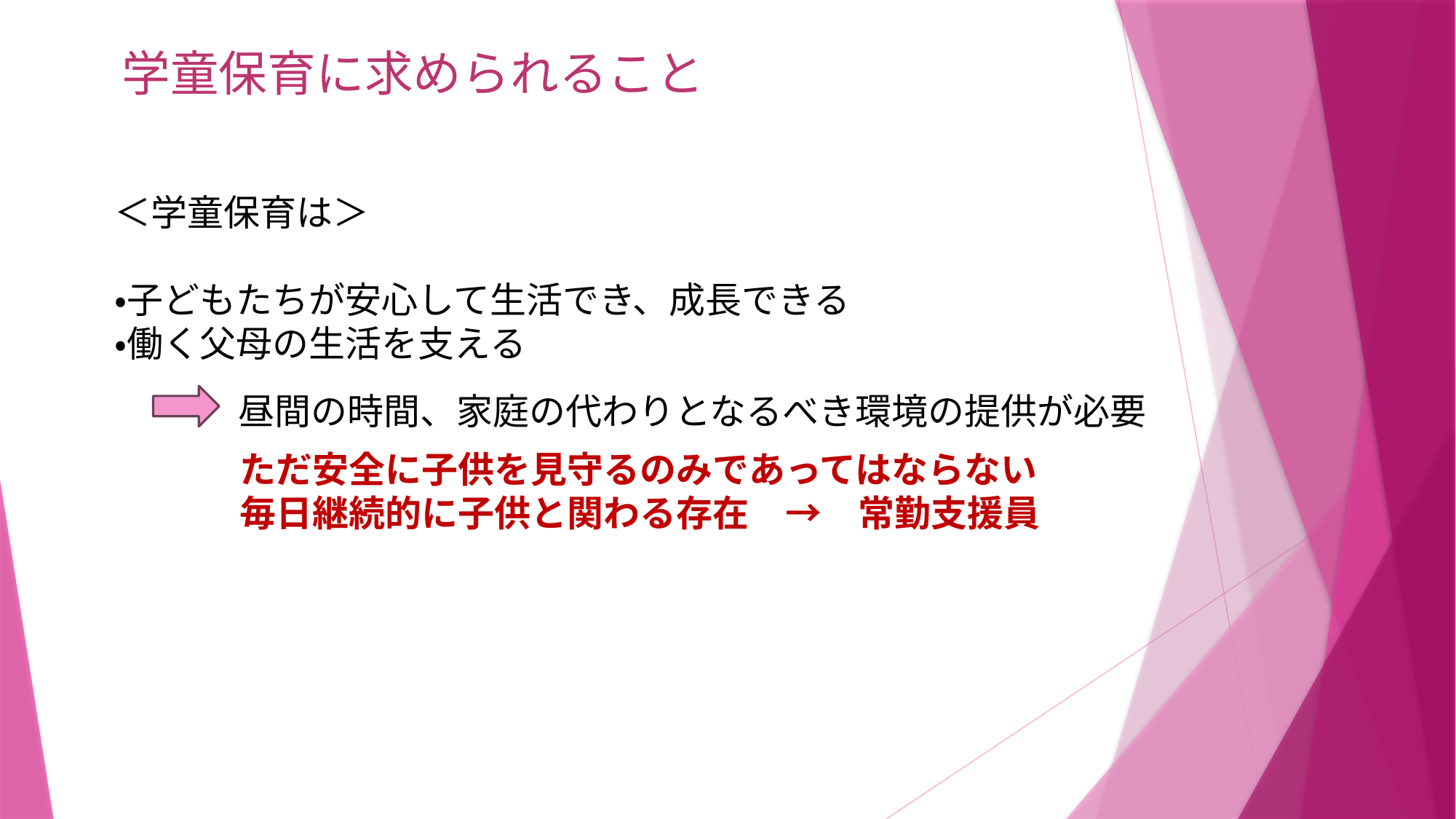

学童保育に求められること
＜学童保育は＞

・子どもたちが安心して生活でき、成長できる
・働く父母の生活を支える
昼間の時間、家庭の代わりとなるべき環境の提供が必要

ただ安全に子供を見守るのみであってはならない
毎日継続的に子供と関わる存在　→　常勤支援員